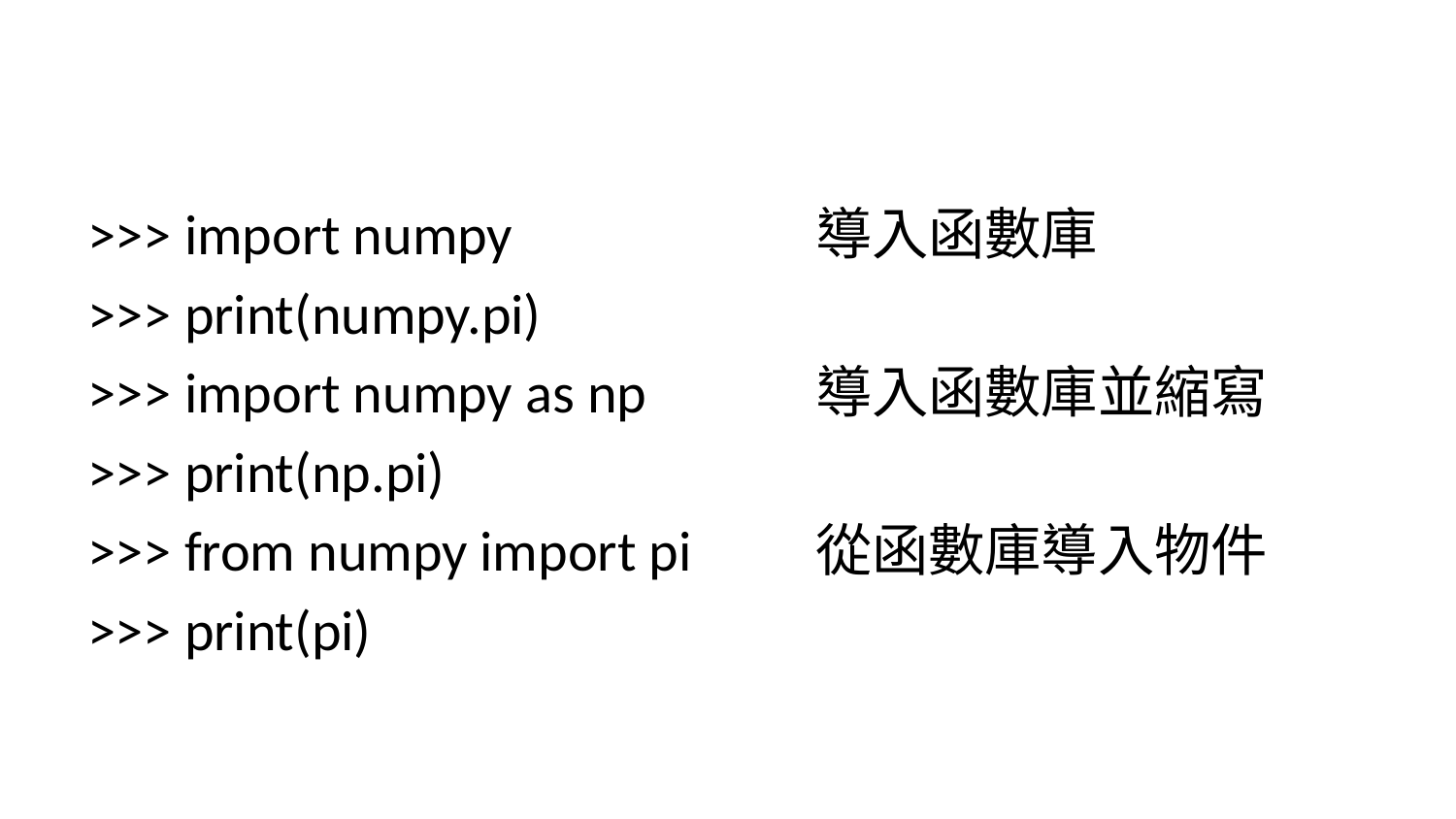

#
>>> import numpy			導入函數庫
>>> print(numpy.pi)
>>> import numpy as np		導入函數庫並縮寫
>>> print(np.pi)
>>> from numpy import pi	從函數庫導入物件
>>> print(pi)